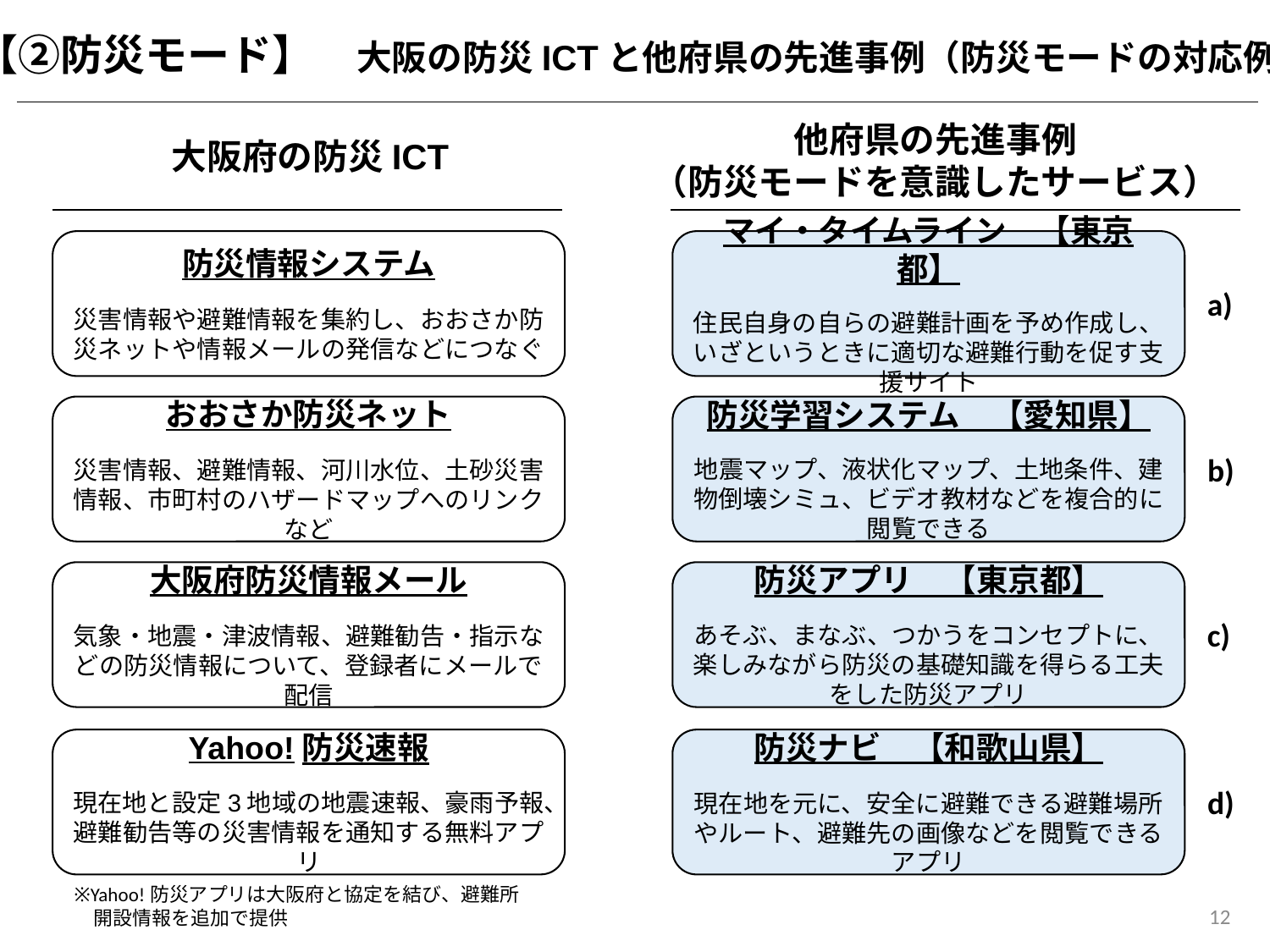

【②防災モード】　大阪の防災ICTと他府県の先進事例（防災モードの対応例）
他府県の先進事例
（防災モードを意識したサービス）
大阪府の防災ICT
防災情報システム

災害情報や避難情報を集約し、おおさか防災ネットや情報メールの発信などにつなぐ
マイ・タイムライン　【東京都】

住民自身の自らの避難計画を予め作成し、いざというときに適切な避難行動を促す支援サイト
a)
おおさか防災ネット

災害情報、避難情報、河川水位、土砂災害情報、市町村のハザードマップへのリンクなど
防災学習システム　【愛知県】

地震マップ、液状化マップ、土地条件、建物倒壊シミュ、ビデオ教材などを複合的に閲覧できる
b)
大阪府防災情報メール

気象・地震・津波情報、避難勧告・指示などの防災情報について、登録者にメールで配信
防災アプリ　【東京都】

あそぶ、まなぶ、つかうをコンセプトに、楽しみながら防災の基礎知識を得らる工夫をした防災アプリ
c)
Yahoo!防災速報

現在地と設定3地域の地震速報、豪雨予報、避難勧告等の災害情報を通知する無料アプリ
防災ナビ　【和歌山県】

現在地を元に、安全に避難できる避難場所やルート、避難先の画像などを閲覧できるアプリ
d)
※Yahoo!防災アプリは大阪府と協定を結び、避難所
　開設情報を追加で提供
12